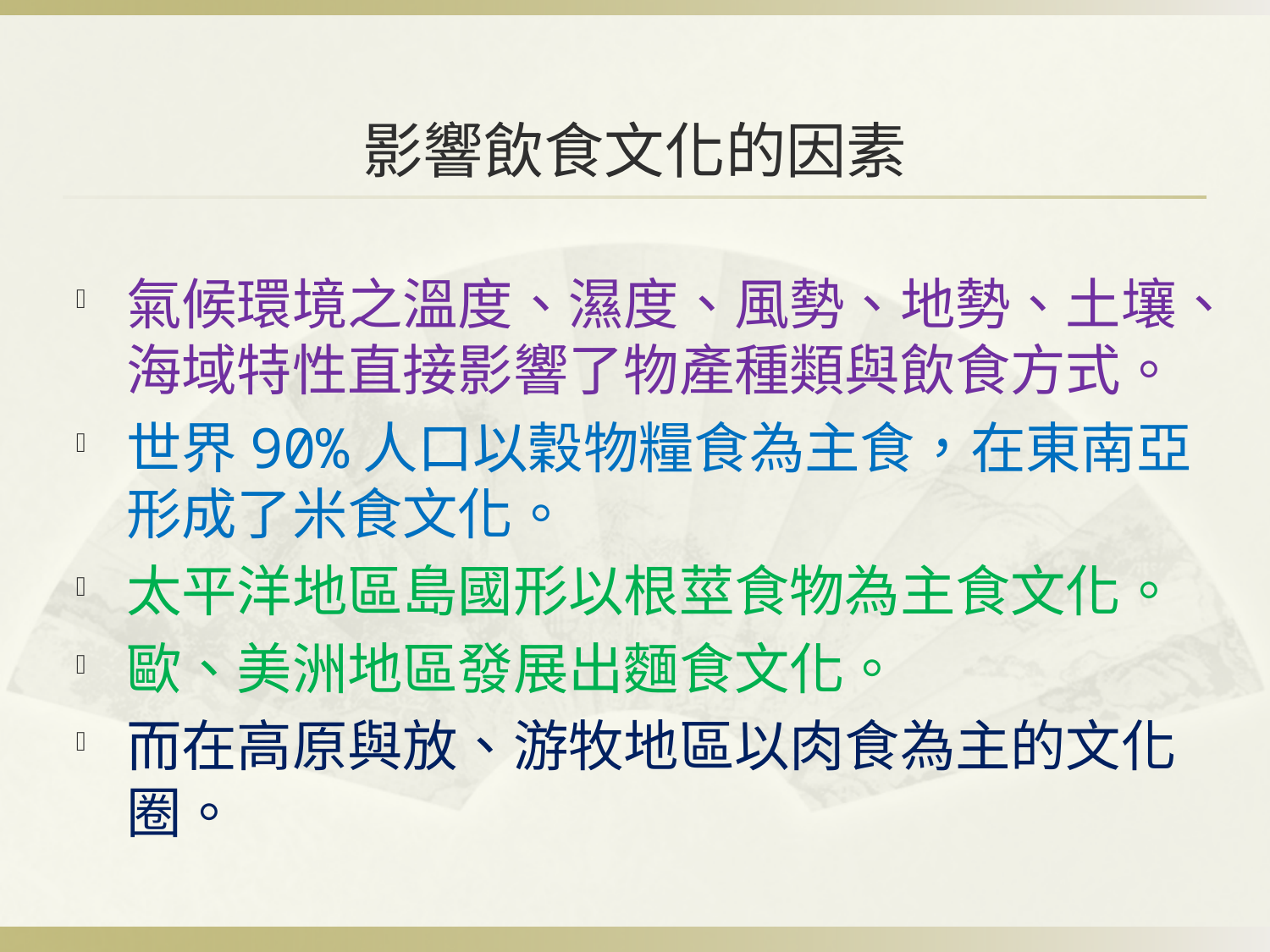

# 影響飲食文化的因素
氣候環境之溫度、濕度、風勢、地勢、土壤、海域特性直接影響了物產種類與飲食方式。
世界90%人口以穀物糧食為主食，在東南亞形成了米食文化。
太平洋地區島國形以根莖食物為主食文化。
歐、美洲地區發展出麵食文化。
而在高原與放、游牧地區以肉食為主的文化圈。